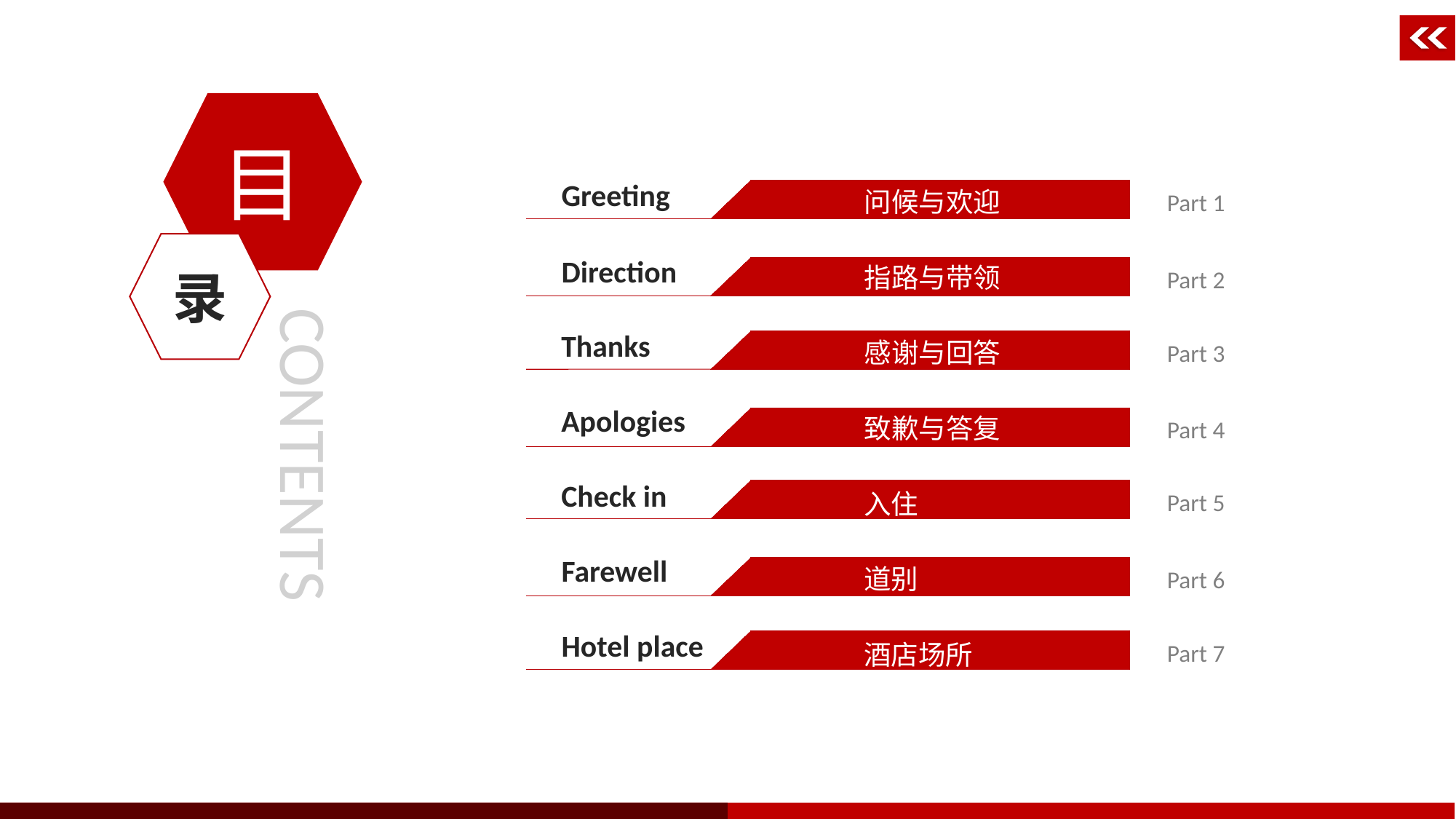

目
Greeting
问候与欢迎

Part 1
录
Direction
指路与带领

Part 2
CONTENTS
Thanks
感谢与回答

Part 3
Apologies
致歉与答复

Part 4
Check in

入住
Part 5
Farewell
道别

Part 6
Hotel place

酒店场所
Part 7